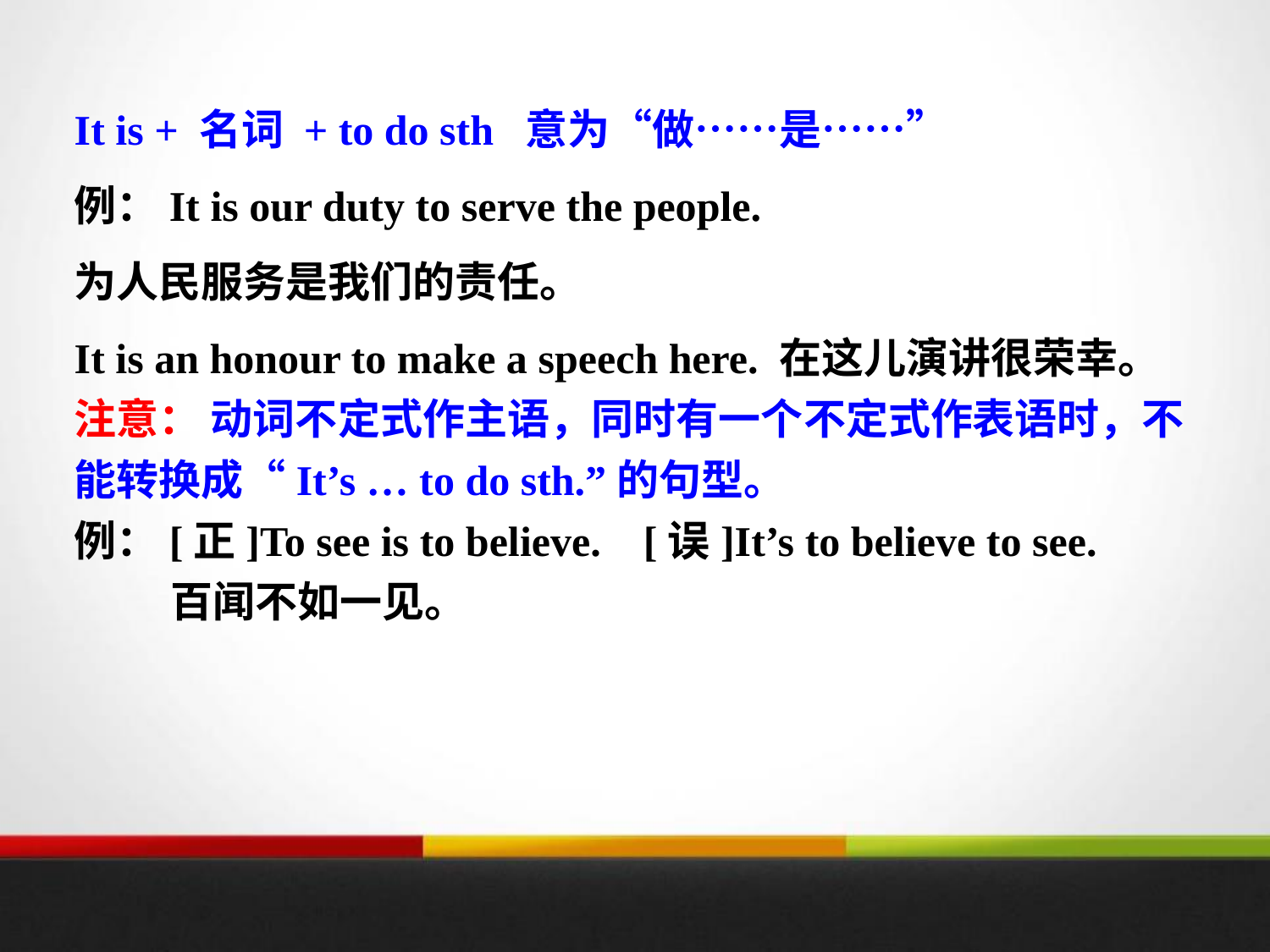

It is + 名词 + to do sth  意为“做……是……”
例：It is our duty to serve the people.
为人民服务是我们的责任。
It is an honour to make a speech here. 在这儿演讲很荣幸。
注意： 动词不定式作主语，同时有一个不定式作表语时，不能转换成“It’s … to do sth.”的句型。
例：[正]To see is to believe.    [误]It’s to believe to see.
         百闻不如一见。